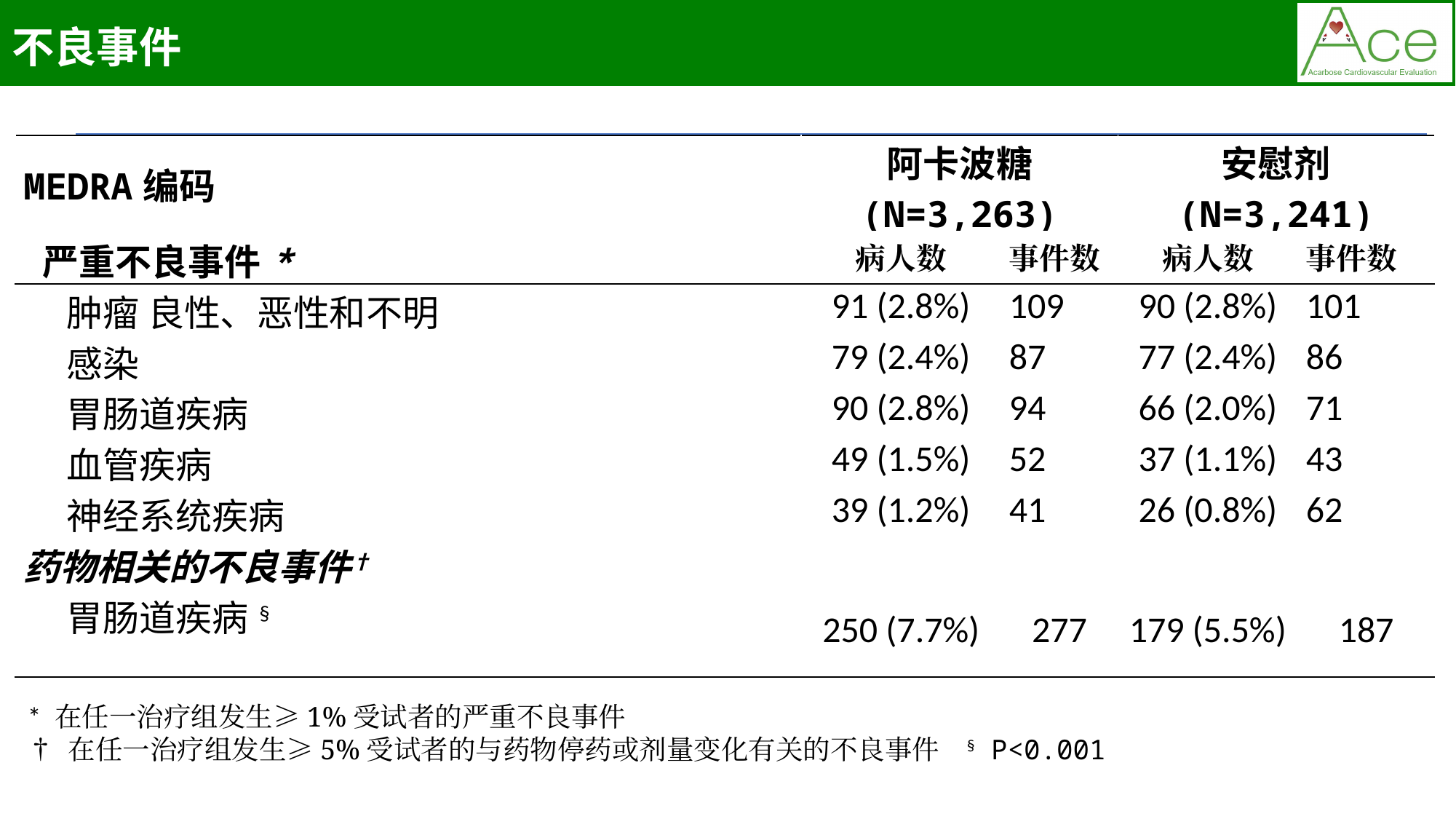

不良事件
| MEDRA编码 | 阿卡波糖 (N=3,263) |  | 安慰剂 (N=3,241) |  |
| --- | --- | --- | --- | --- |
| 严重不良事件\* | 病人数 | 事件数 | 病人数 | 事件数 |
| 肿瘤 良性、恶性和不明 | 91 (2.8%) | 109 | 90 (2.8%) | 101 |
| 感染 | 79 (2.4%) | 87 | 77 (2.4%) | 86 |
| 胃肠道疾病 | 90 (2.8%) | 94 | 66 (2.0%) | 71 |
| 血管疾病 | 49 (1.5%) | 52 | 37 (1.1%) | 43 |
| 神经系统疾病 | 39 (1.2%) | 41 | 26 (0.8%) | 62 |
| 药物相关的不良事件† |  |  |  |  |
| 胃肠道疾病§ | 250 (7.7%) | 277 | 179 (5.5%) | 187 |
* 在任一治疗组发生≥1%受试者的严重不良事件
† 在任一治疗组发生≥5%受试者的与药物停药或剂量变化有关的不良事件   § P<0.001